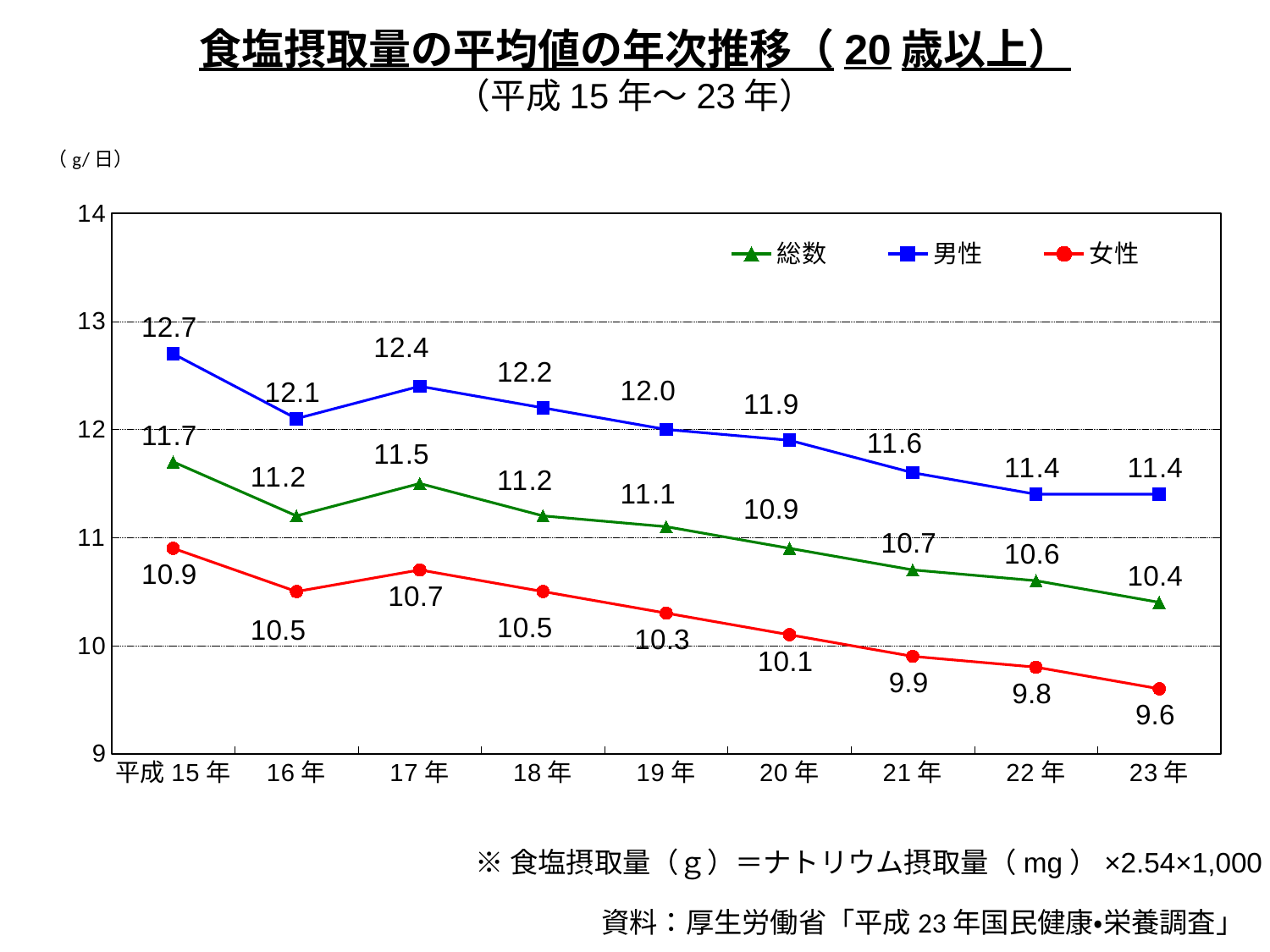

食塩摂取量の平均値の年次推移（20歳以上）
（平成15年～23年）
（g/日）

### Chart

| Category | 総数 | 男性 | 女性 |
|---|---|---|---|
| 平成15年 | 11.7 | 12.7 | 10.9 |
| 16年 | 11.2 | 12.1 | 10.5 |
| 17年 | 11.5 | 12.4 | 10.7 |
| 18年 | 11.2 | 12.2 | 10.5 |
| 19年 | 11.1 | 12.0 | 10.3 |
| 20年 | 10.9 | 11.9 | 10.1 |
| 21年 | 10.7 | 11.6 | 9.9 |
| 22年 | 10.6 | 11.4 | 9.8 |
| 23年 | 10.4 | 11.4 | 9.6 |
※食塩摂取量（ｇ）＝ナトリウム摂取量（mg）×2.54×1,000
資料：厚生労働省「平成23年国民健康・栄養調査」